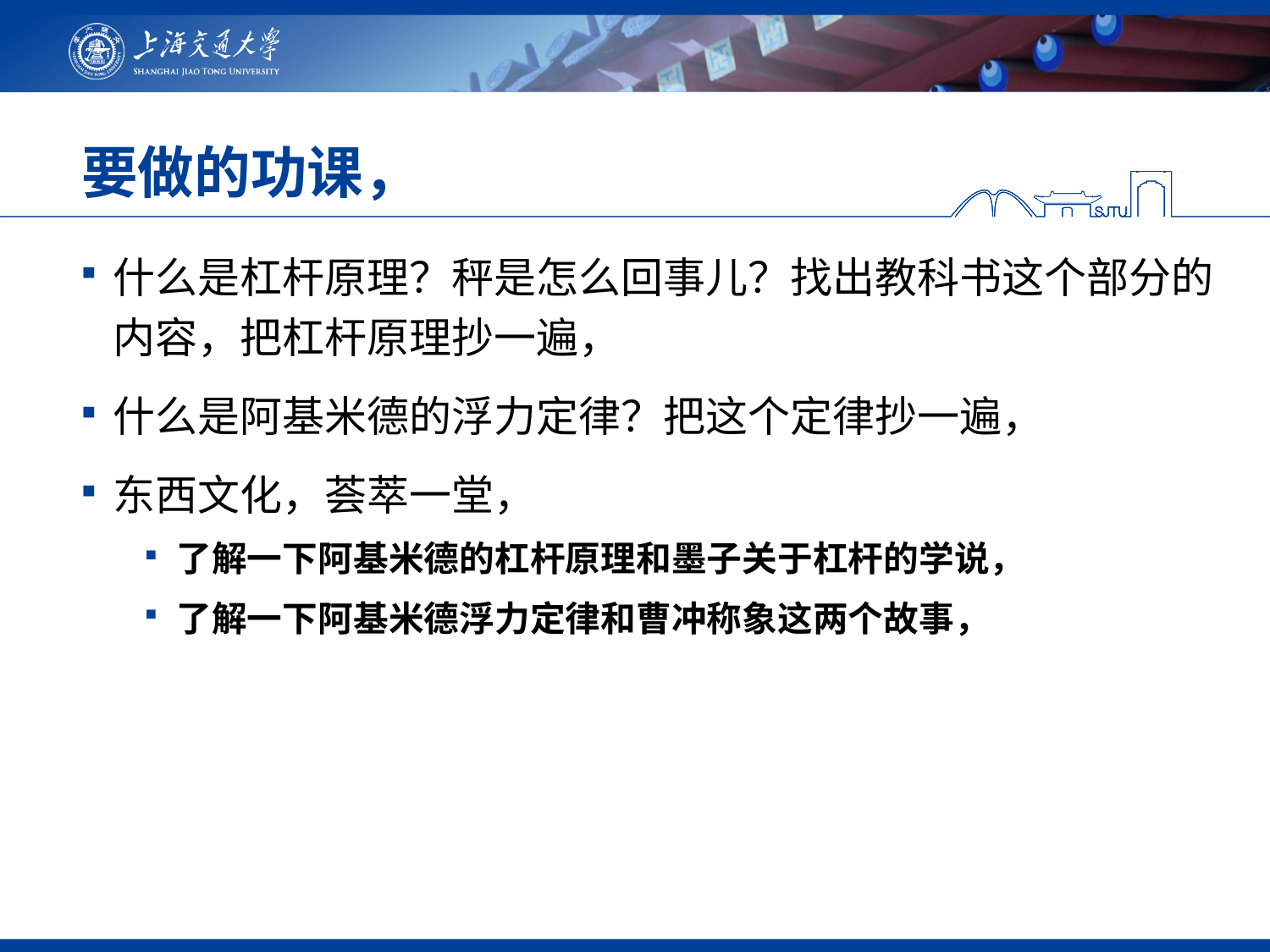

# 要做的功课，
什么是杠杆原理？秤是怎么回事儿？找出教科书这个部分的内容，把杠杆原理抄一遍，
什么是阿基米德的浮力定律？把这个定律抄一遍，
东西文化，荟萃一堂，
了解一下阿基米德的杠杆原理和墨子关于杠杆的学说，
了解一下阿基米德浮力定律和曹冲称象这两个故事，